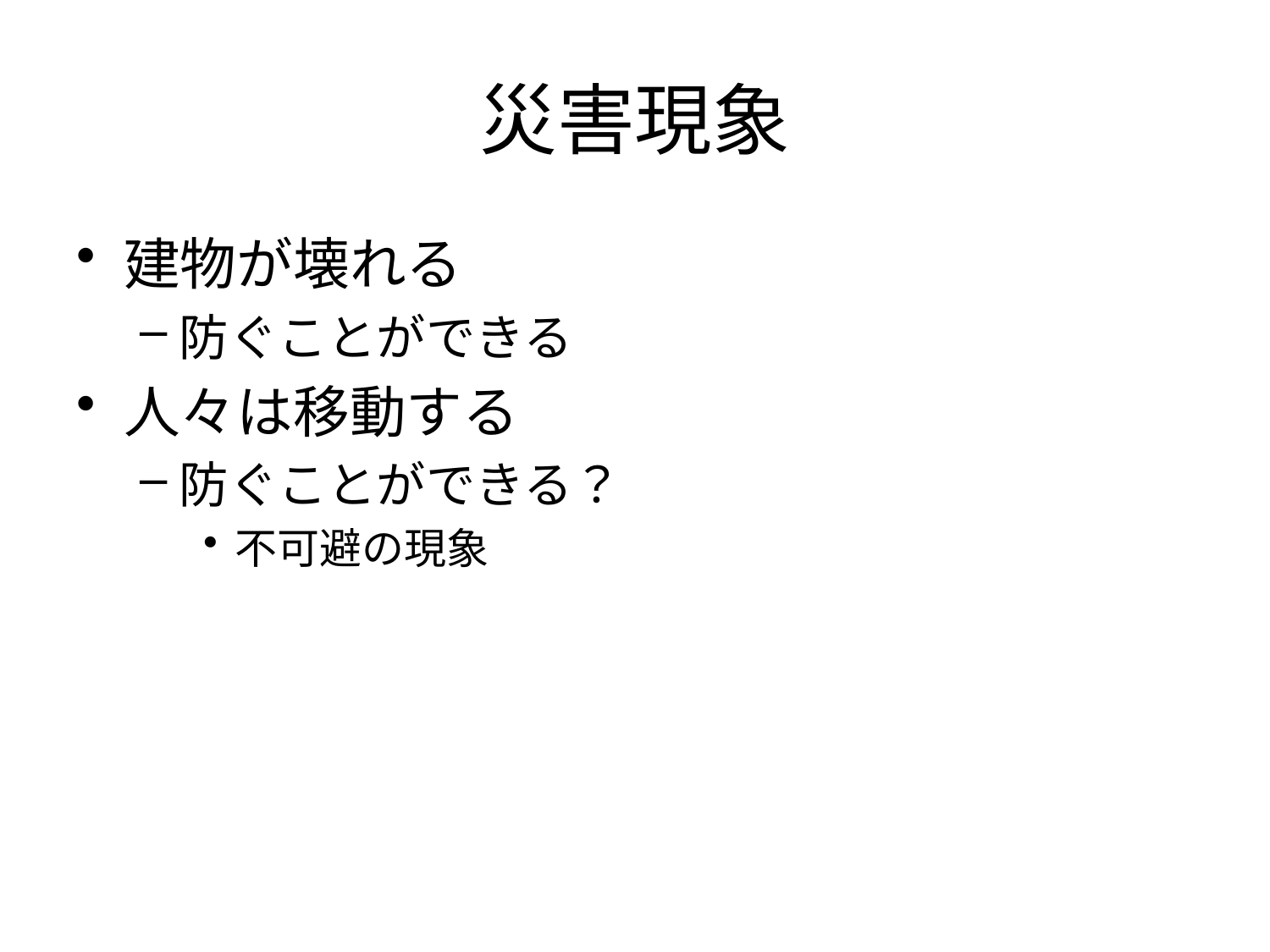

# 災害現象
建物が壊れる
防ぐことができる
人々は移動する
防ぐことができる？
不可避の現象